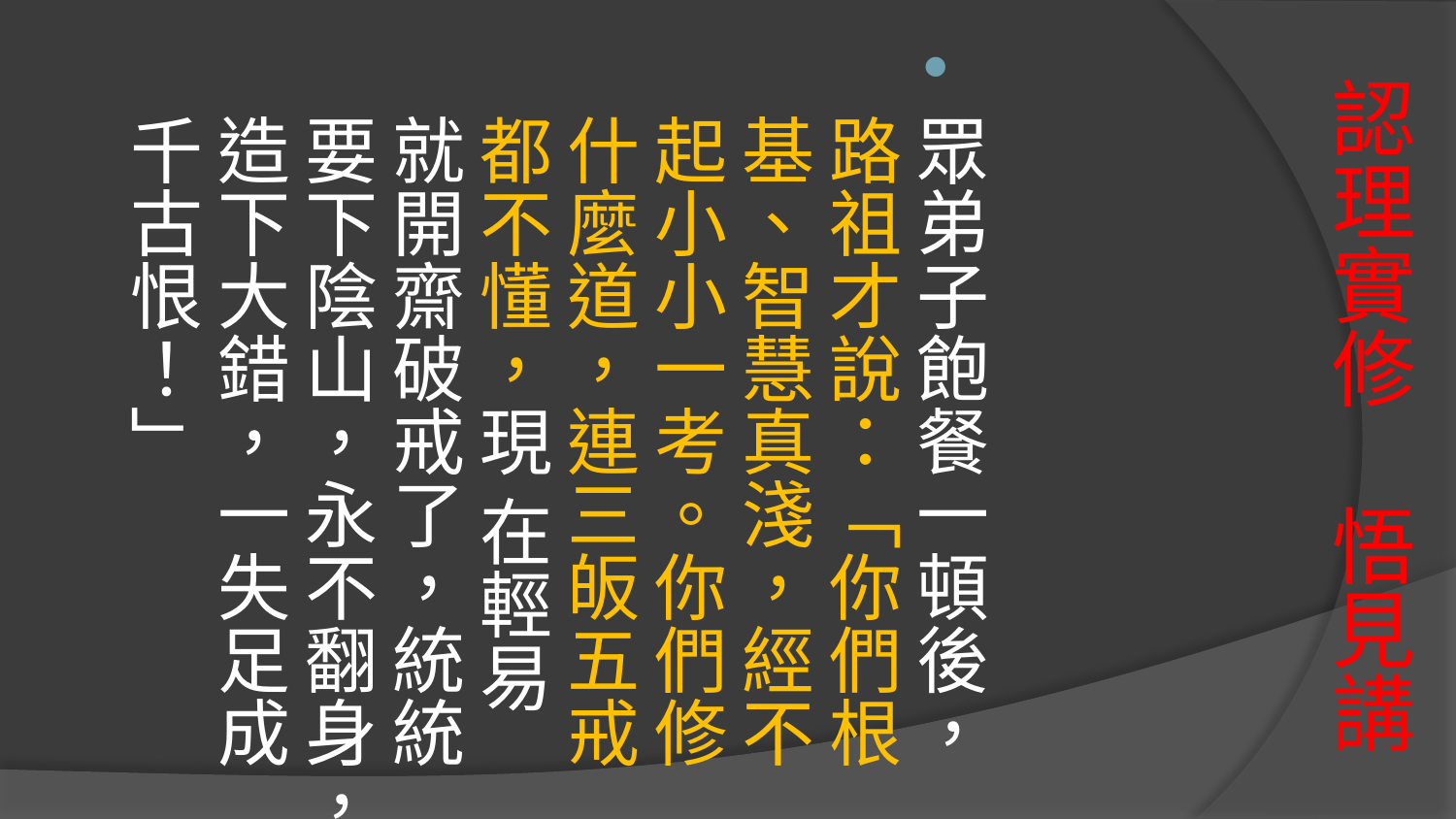

眾弟子飽餐一頓後， 路祖才說：「你們根基、智慧真淺，經不起小小一考。你們修什麼道，連三皈五戒都不懂，現 在輕易就開齋破戒了，統統要下陰山，永不翻身，造下大錯，一失足成千古恨！」

# 認理實修     悟見講